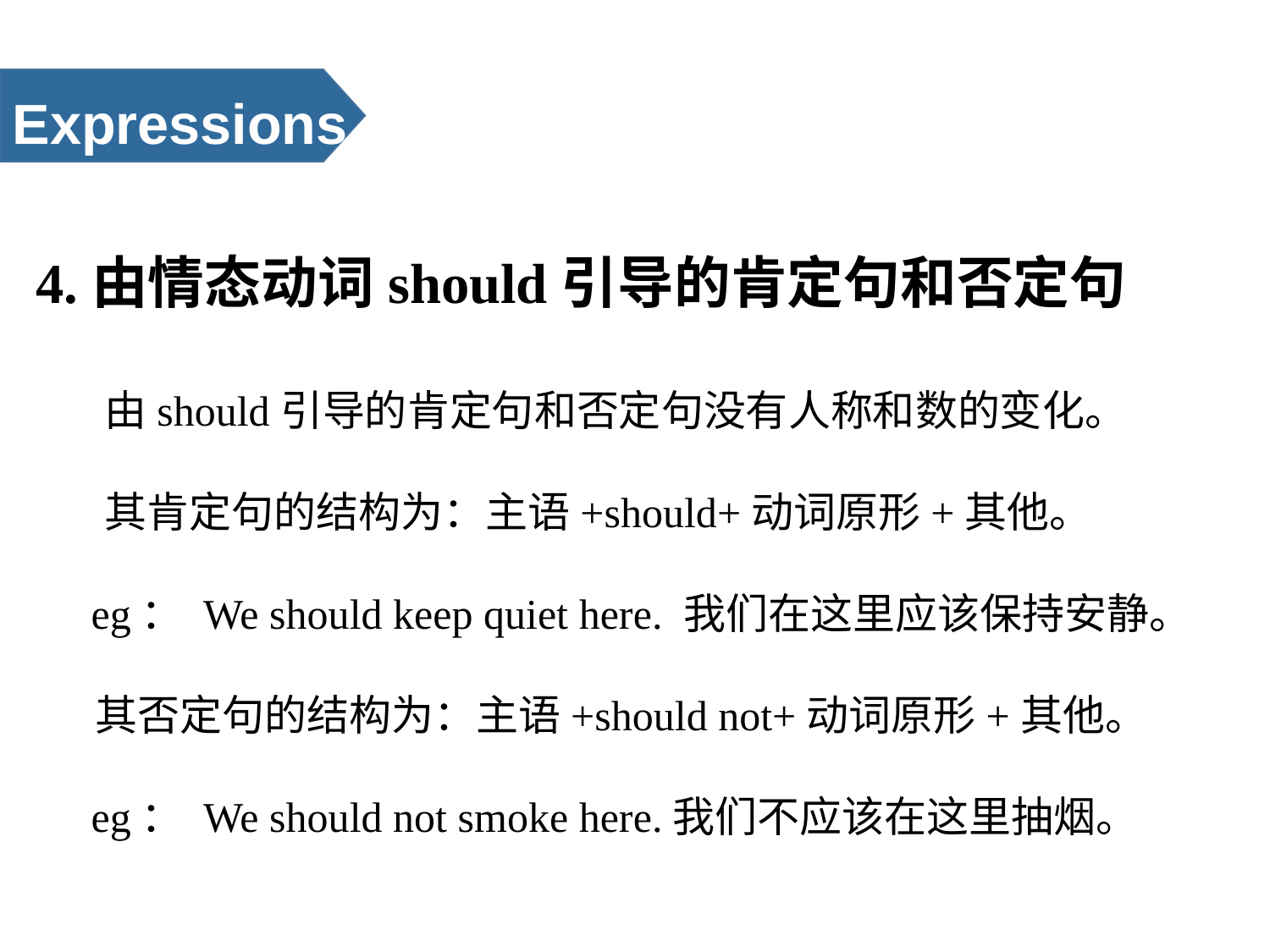

Expressions
4.由情态动词should引导的肯定句和否定句
       由should引导的肯定句和否定句没有人称和数的变化。
       其肯定句的结构为：主语+should+动词原形+其他。
      eg： We should keep quiet here. 我们在这里应该保持安静。
      其否定句的结构为：主语+should not+动词原形+其他。
      eg： We should not smoke here.我们不应该在这里抽烟。